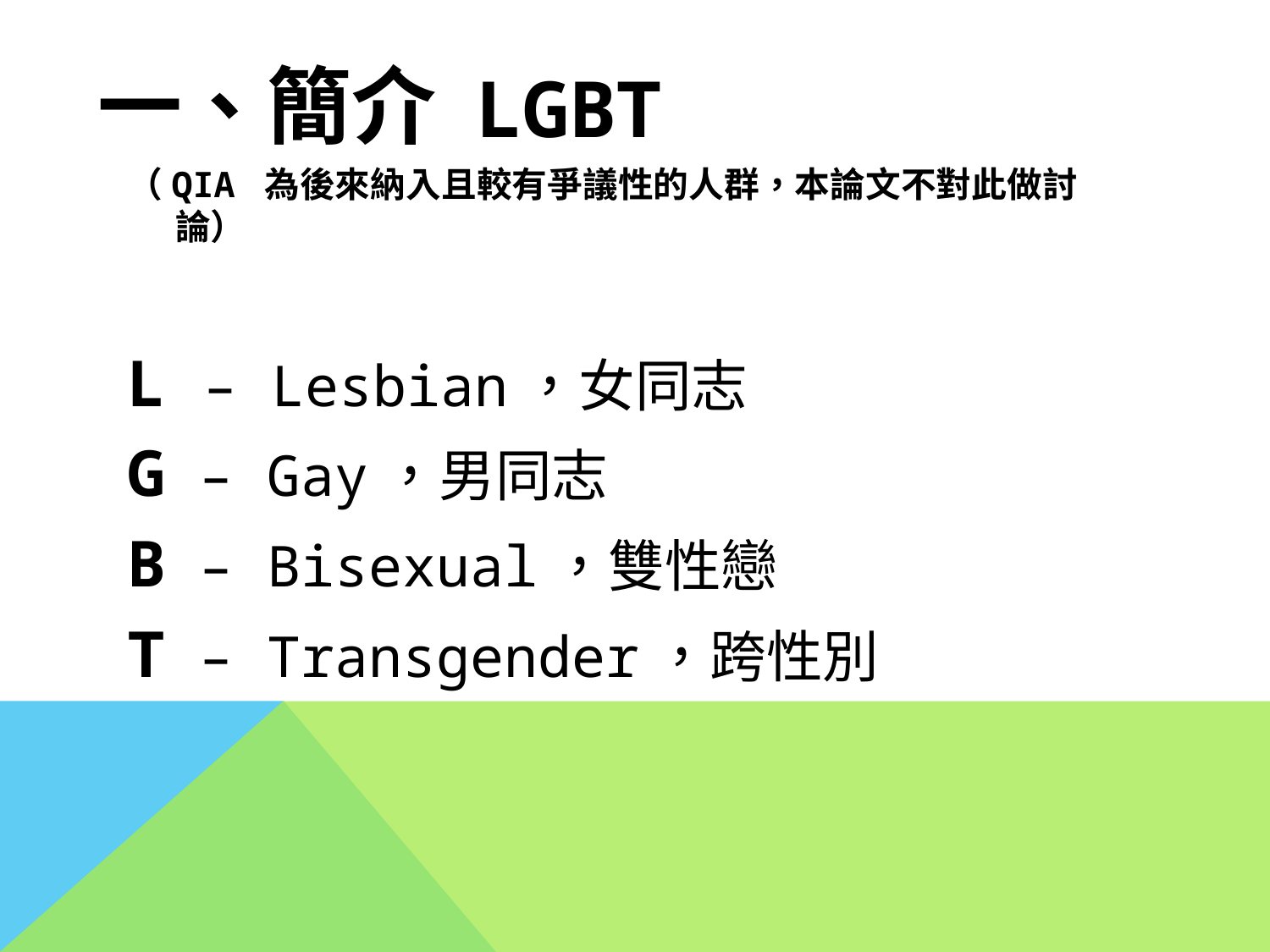

# 一、簡介 LGBT
（QIA 為後來納入且較有爭議性的人群，本論文不對此做討論）

L – Lesbian，女同志
G – Gay，男同志
B – Bisexual，雙性戀
T – Transgender，跨性別